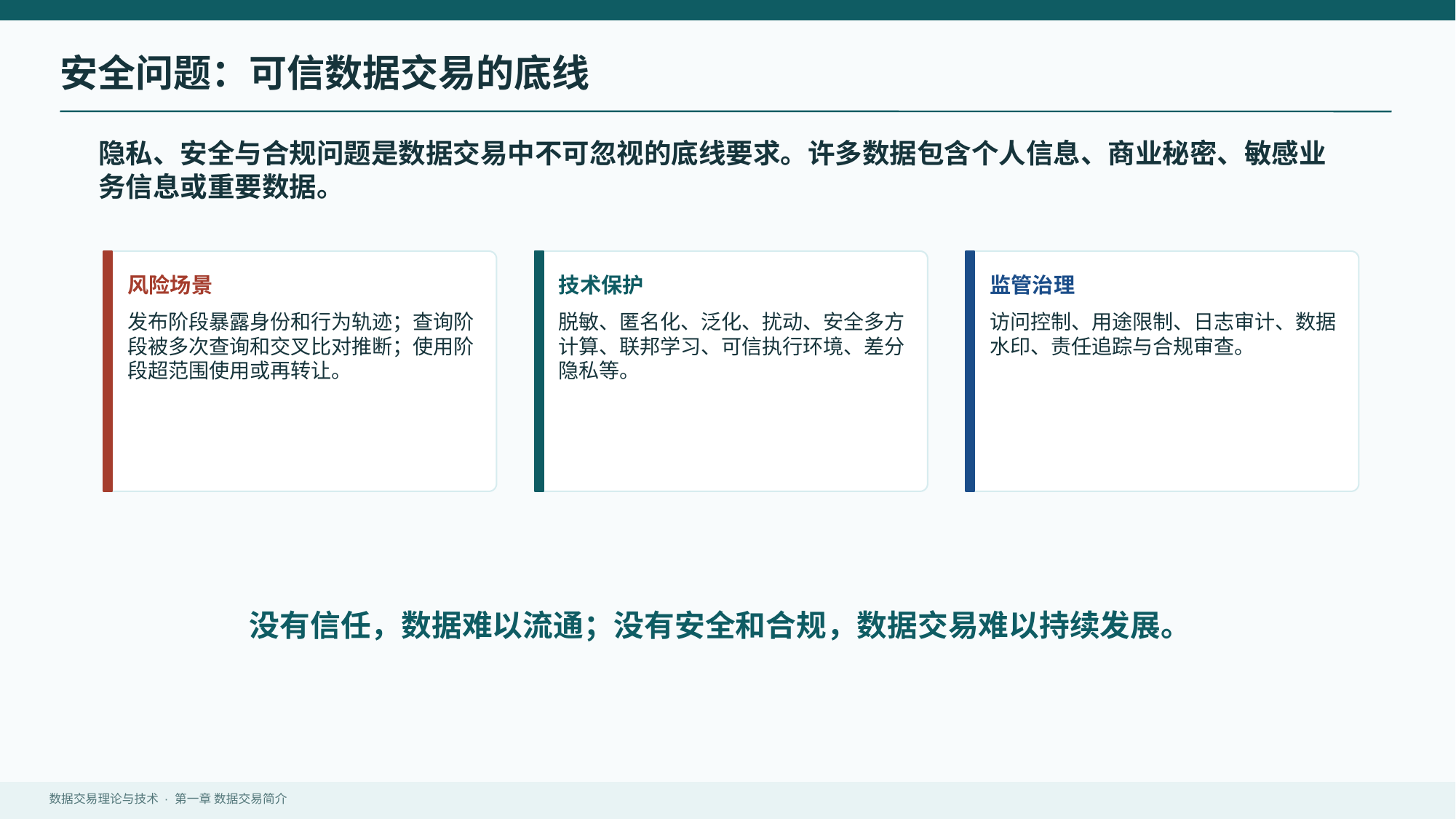

安全问题：可信数据交易的底线

隐私、安全与合规问题是数据交易中不可忽视的底线要求。许多数据包含个人信息、商业秘密、敏感业务信息或重要数据。

风险场景
技术保护
监管治理
发布阶段暴露身份和行为轨迹；查询阶段被多次查询和交叉比对推断；使用阶段超范围使用或再转让。
脱敏、匿名化、泛化、扰动、安全多方计算、联邦学习、可信执行环境、差分隐私等。
访问控制、用途限制、日志审计、数据水印、责任追踪与合规审查。
没有信任，数据难以流通；没有安全和合规，数据交易难以持续发展。
67